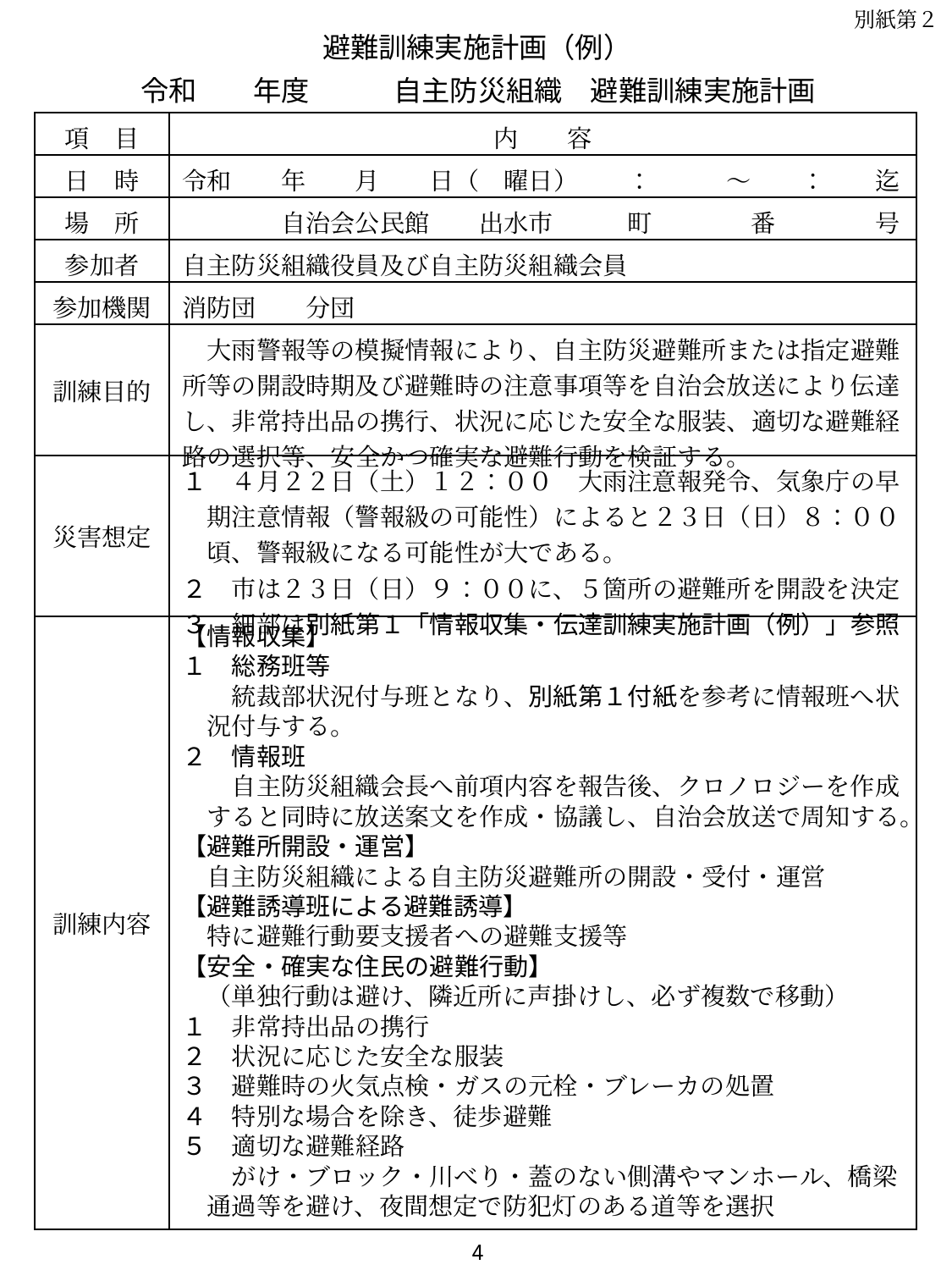

別紙第２
避難訓練実施計画（例）
令和　　年度　　　自主防災組織　避難訓練実施計画
| 項　目 | 内　　容 |
| --- | --- |
| 日　時 | 令和　　年　　月　　日（　曜日）　　：　　　～　　：　　迄 |
| 場　所 | 自治会公民館　　出水市　　　町　　　　番　　　　号 |
| 参加者 | 自主防災組織役員及び自主防災組織会員 |
| 参加機関 | 消防団　　分団 |
| 訓練目的 | 大雨警報等の模擬情報により、自主防災避難所または指定避難所等の開設時期及び避難時の注意事項等を自治会放送により伝達し、非常持出品の携行、状況に応じた安全な服装、適切な避難経路の選択等、安全かつ確実な避難行動を検証する。 |
| 災害想定 | １　４月２２日（土）１２：００　大雨注意報発令、気象庁の早 　期注意情報（警報級の可能性）によると２３日（日）８：００ 　頃、警報級になる可能性が大である。 ２　市は２３日（日）９：００に、５箇所の避難所を開設を決定 ３　細部は別紙第１「情報収集・伝達訓練実施計画（例）」参照 |
| 訓練内容 | 【情報収集】 １　総務班等 　　統裁部状況付与班となり、別紙第１付紙を参考に情報班へ状 　況付与する。 ２　情報班 　　自主防災組織会長へ前項内容を報告後、クロノロジーを作成 　すると同時に放送案文を作成・協議し、自治会放送で周知する。 【避難所開設・運営】 　自主防災組織による自主防災避難所の開設・受付・運営 【避難誘導班による避難誘導】 　特に避難行動要支援者への避難支援等 【安全・確実な住民の避難行動】 　（単独行動は避け、隣近所に声掛けし、必ず複数で移動） １　非常持出品の携行 ２　状況に応じた安全な服装 ３　避難時の火気点検・ガスの元栓・ブレーカの処置 ４　特別な場合を除き、徒歩避難 ５　適切な避難経路 　　がけ・ブロック・川べり・蓋のない側溝やマンホール、橋梁 　通過等を避け、夜間想定で防犯灯のある道等を選択 |
4